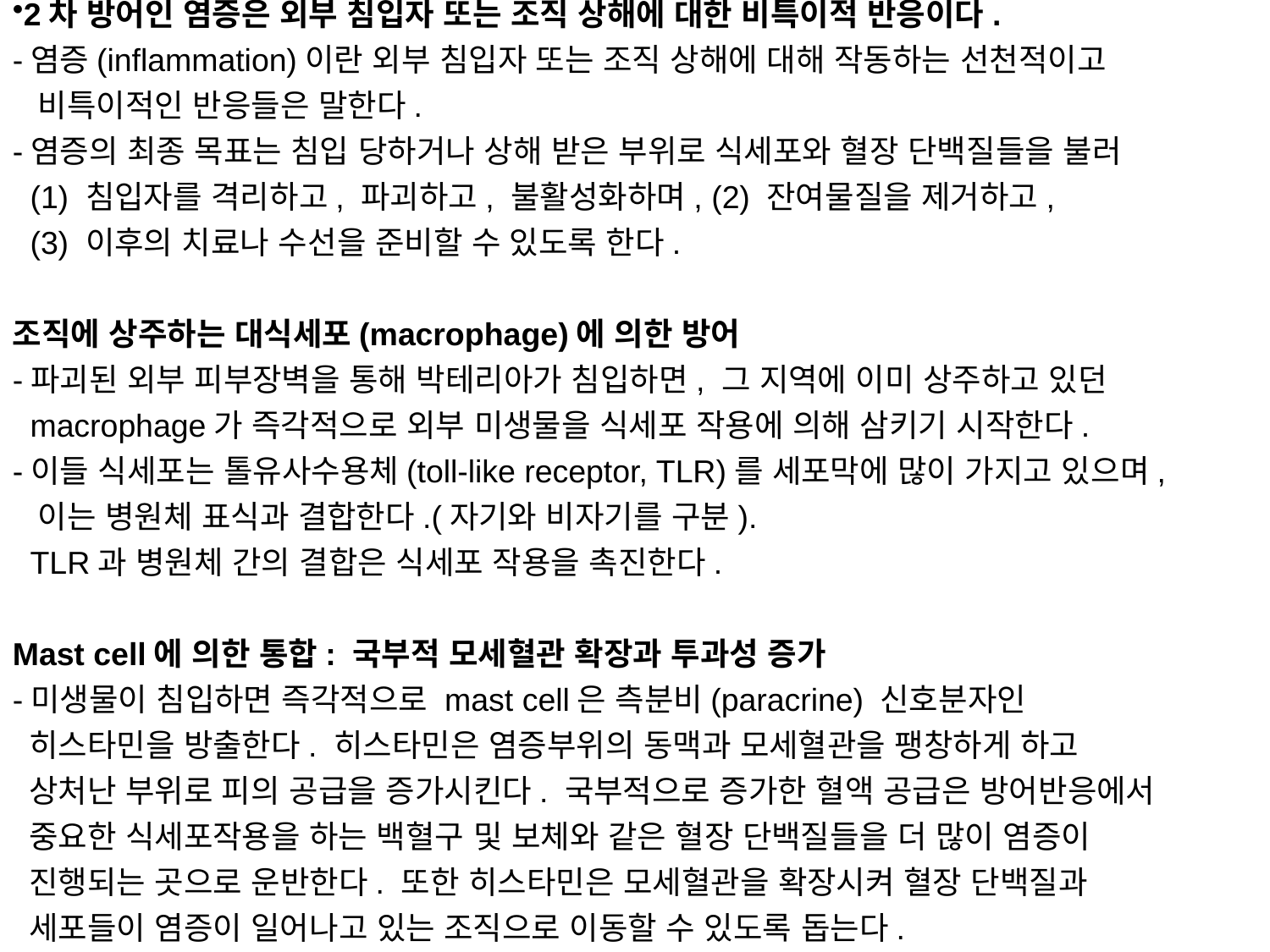

2차 방어인 염증은 외부 침입자 또는 조직 상해에 대한 비특이적 반응이다.
-염증(inflammation)이란 외부 침입자 또는 조직 상해에 대해 작동하는 선천적이고
  비특이적인 반응들은 말한다.
-염증의 최종 목표는 침입 당하거나 상해 받은 부위로 식세포와 혈장 단백질들을 불러
  (1) 침입자를 격리하고, 파괴하고, 불활성화하며, (2) 잔여물질을 제거하고,
  (3) 이후의 치료나 수선을 준비할 수 있도록 한다.

조직에 상주하는 대식세포(macrophage)에 의한 방어
-파괴된 외부 피부장벽을 통해 박테리아가 침입하면, 그 지역에 이미 상주하고 있던
  macrophage가 즉각적으로 외부 미생물을 식세포 작용에 의해 삼키기 시작한다.
-이들 식세포는 톨유사수용체(toll-like receptor, TLR)를 세포막에 많이 가지고 있으며,
  이는 병원체 표식과 결합한다.(자기와 비자기를 구분).
  TLR과 병원체 간의 결합은 식세포 작용을 촉진한다.

Mast cell에 의한 통합: 국부적 모세혈관 확장과 투과성 증가
-미생물이 침입하면 즉각적으로 mast cell은 측분비(paracrine) 신호분자인
 히스타민을 방출한다. 히스타민은 염증부위의 동맥과 모세혈관을 팽창하게 하고
 상처난 부위로 피의 공급을 증가시킨다. 국부적으로 증가한 혈액 공급은 방어반응에서
 중요한 식세포작용을 하는 백혈구 및 보체와 같은 혈장 단백질들을 더 많이 염증이
 진행되는 곳으로 운반한다. 또한 히스타민은 모세혈관을 확장시켜 혈장 단백질과
 세포들이 염증이 일어나고 있는 조직으로 이동할 수 있도록 돕는다.